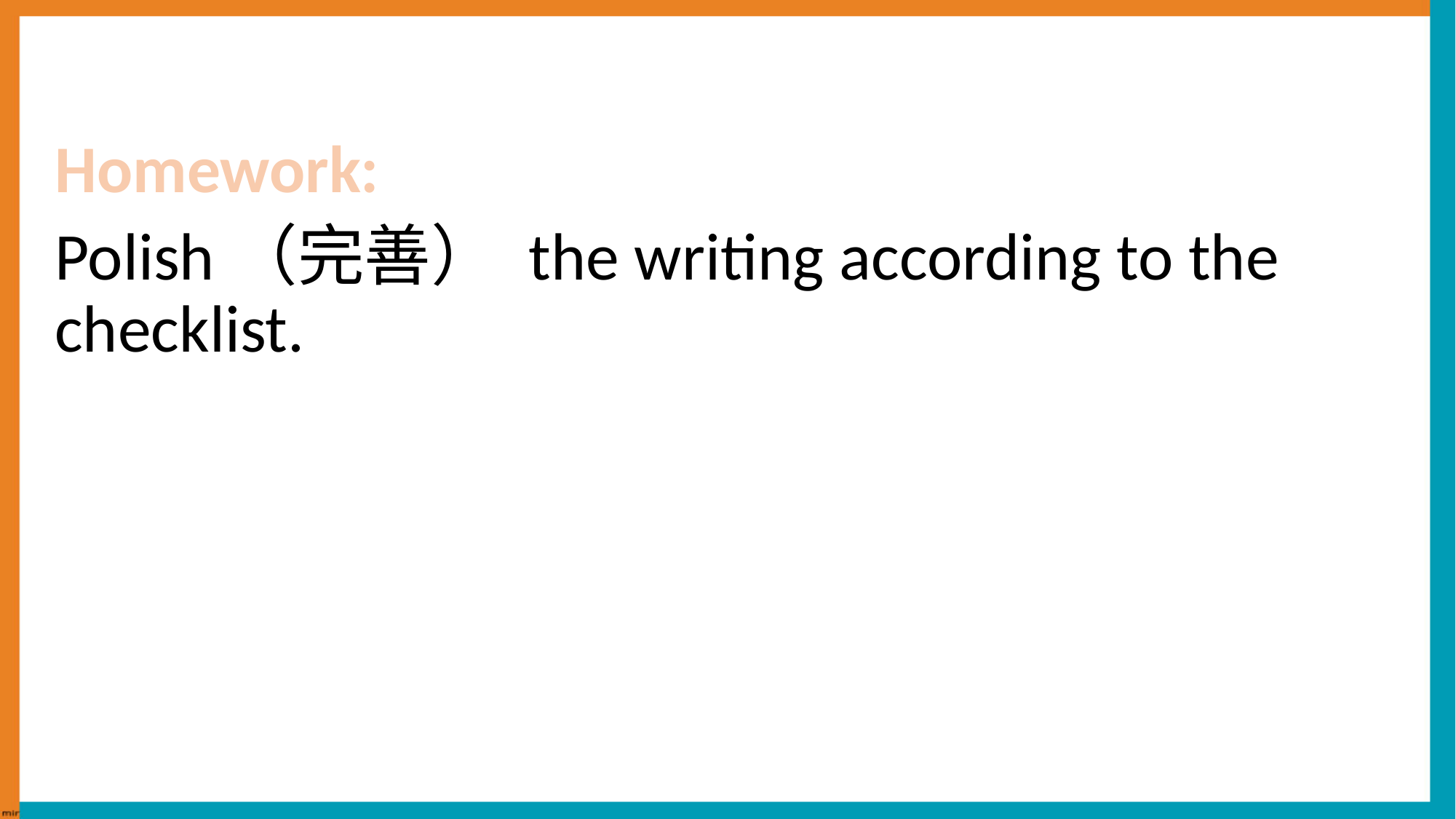

Homework:
Polish（完善） the writing according to the checklist.